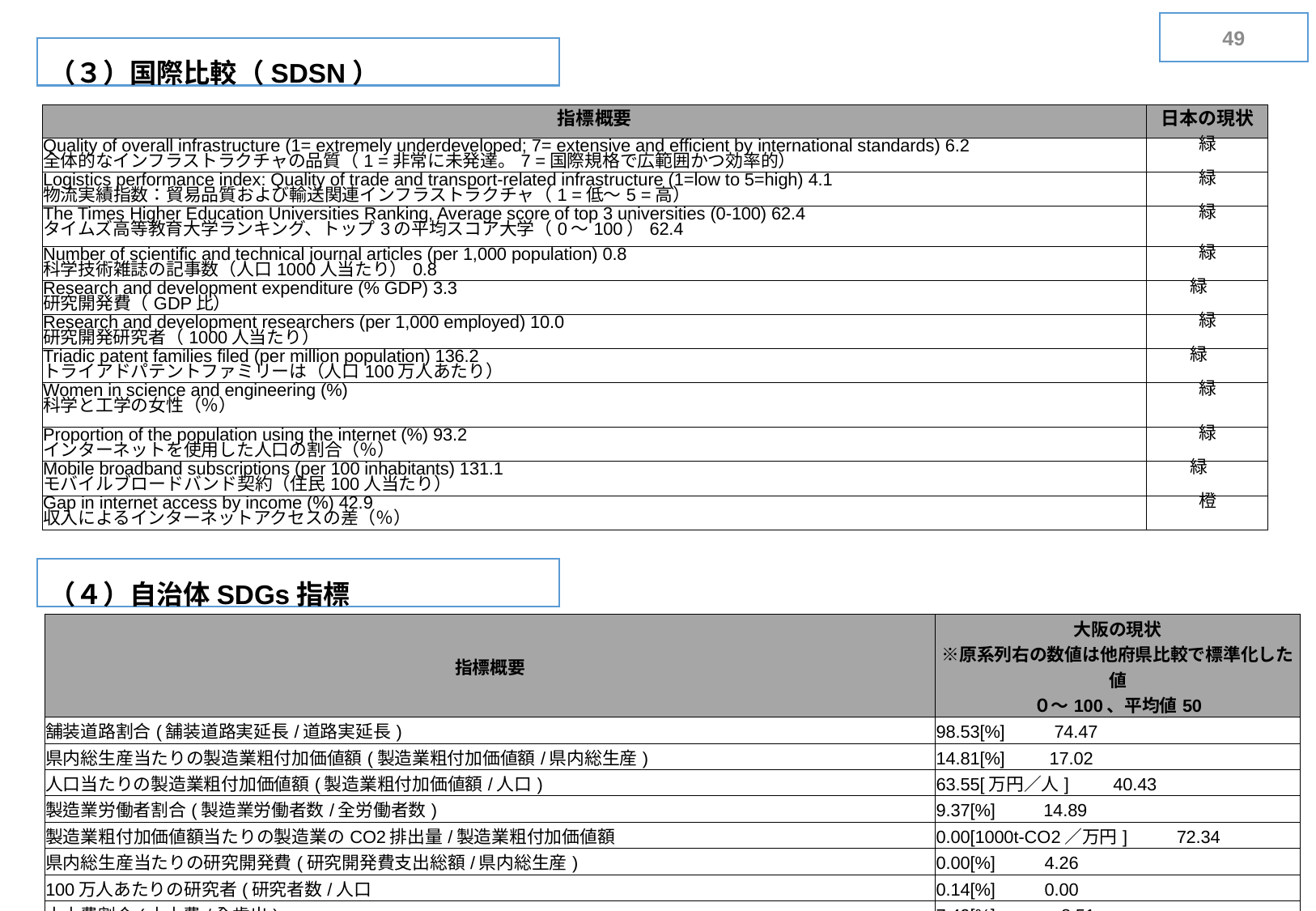

49
（３）国際比較（SDSN）
| 指標概要 | 日本の現状 |
| --- | --- |
| Quality of overall infrastructure (1= extremely underdeveloped; 7= extensive and efficient by international standards) 6.2 全体的なインフラストラクチャの品質（1 =非常に未発達。7 =国際規格で広範囲かつ効率的） | 緑 |
| Logistics performance index: Quality of trade and transport-related infrastructure (1=low to 5=high) 4.1 物流実績指数：貿易品質および輸送関連インフラストラクチャ（1 =低〜5 =高） | 緑 |
| The Times Higher Education Universities Ranking, Average score of top 3 universities (0-100) 62.4 タイムズ高等教育大学ランキング、トップ3の平均スコア大学（0〜100）62.4 | 緑 |
| Number of scientific and technical journal articles (per 1,000 population) 0.8 科学技術雑誌の記事数（人口1000人当たり）0.8 | 緑 |
| Research and development expenditure (% GDP) 3.3 研究開発費（GDP比） | 緑 |
| Research and development researchers (per 1,000 employed) 10.0 研究開発研究者（1000人当たり） | 緑 |
| Triadic patent families filed (per million population) 136.2 トライアドパテントファミリーは（人口100万人あたり） | 緑 |
| Women in science and engineering (%) 科学と工学の女性（％） | 緑 |
| Proportion of the population using the internet (%) 93.2 インターネットを使用した人口の割合（％） | 緑 |
| Mobile broadband subscriptions (per 100 inhabitants) 131.1 モバイルブロードバンド契約（住民100人当たり） | 緑 |
| Gap in internet access by income (%) 42.9 収入によるインターネットアクセスの差（％） | 橙 |
（４）自治体SDGs指標
| 指標概要 | 大阪の現状 ※原系列右の数値は他府県比較で標準化した値 ０～100、平均値50 |
| --- | --- |
| 舗装道路割合(舗装道路実延⻑/道路実延⻑) | 98.53[%] 　　74.47 |
| 県内総⽣産当たりの製造業粗付加価値額(製造業粗付加価値額/県内総⽣産) | 14.81[%]　　17.02 |
| ⼈⼝当たりの製造業粗付加価値額(製造業粗付加価値額/⼈⼝) | 63.55[万円／⼈]　　40.43 |
| 製造業労働者割合(製造業労働者数/全労働者数) | 9.37[%]　　 14.89 |
| 製造業粗付加価値額当たりの製造業のCO2排出量/製造業粗付加価値額 | 0.00[1000t-CO2／万円] 　　72.34 |
| 県内総⽣産当たりの研究開発費(研究開発費⽀出総額/県内総⽣産) | 0.00[%] 　　4.26 |
| 100万⼈あたりの研究者(研究者数/⼈⼝ | 0.14[%] 　　0.00 |
| ⼟⽊費割合(⼟⽊費/全歳出) | 7.49[%]　　　 8.51 |
| 全粗付加価値額に占める粗付加価値額(電気機械器具製造業)(粗付加価値額(電気機械器具製造業/製造業付加価値価格額)) | 7.48[%]　　 78.72 |
| インターネット普及率 | 82.10[%]　　95.74 |